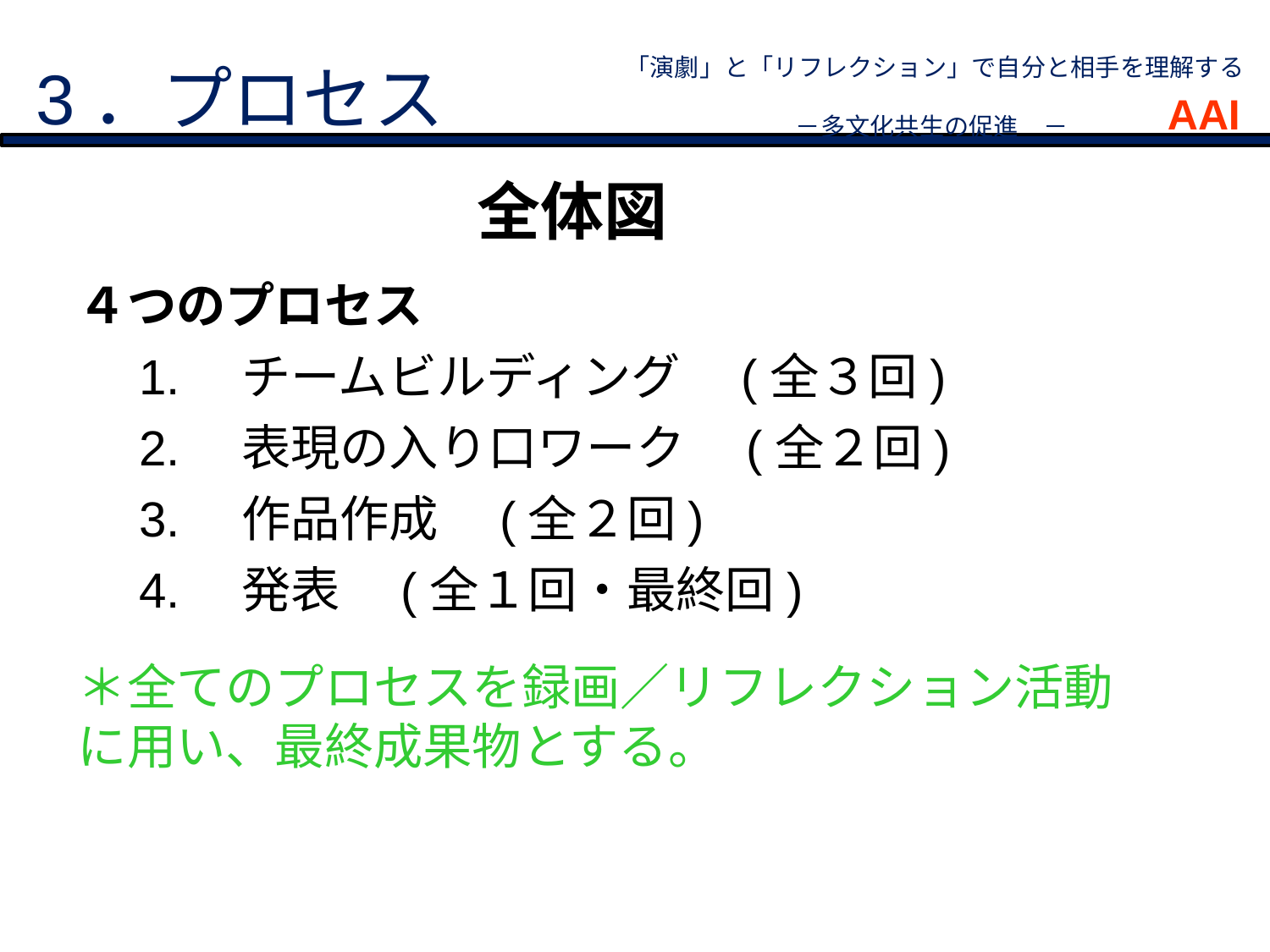

3．プロセス
「演劇」と「リフレクション」で自分と相手を理解する
－多文化共生の促進　－
AAI

全体図
４つのプロセス
　1.　チームビルディング　(全３回)
　2.　表現の入り口ワーク　(全２回)
　3.　作品作成　(全２回)
　4.　発表　(全１回・最終回)

＊全てのプロセスを録画／リフレクション活動
に用い、最終成果物とする。